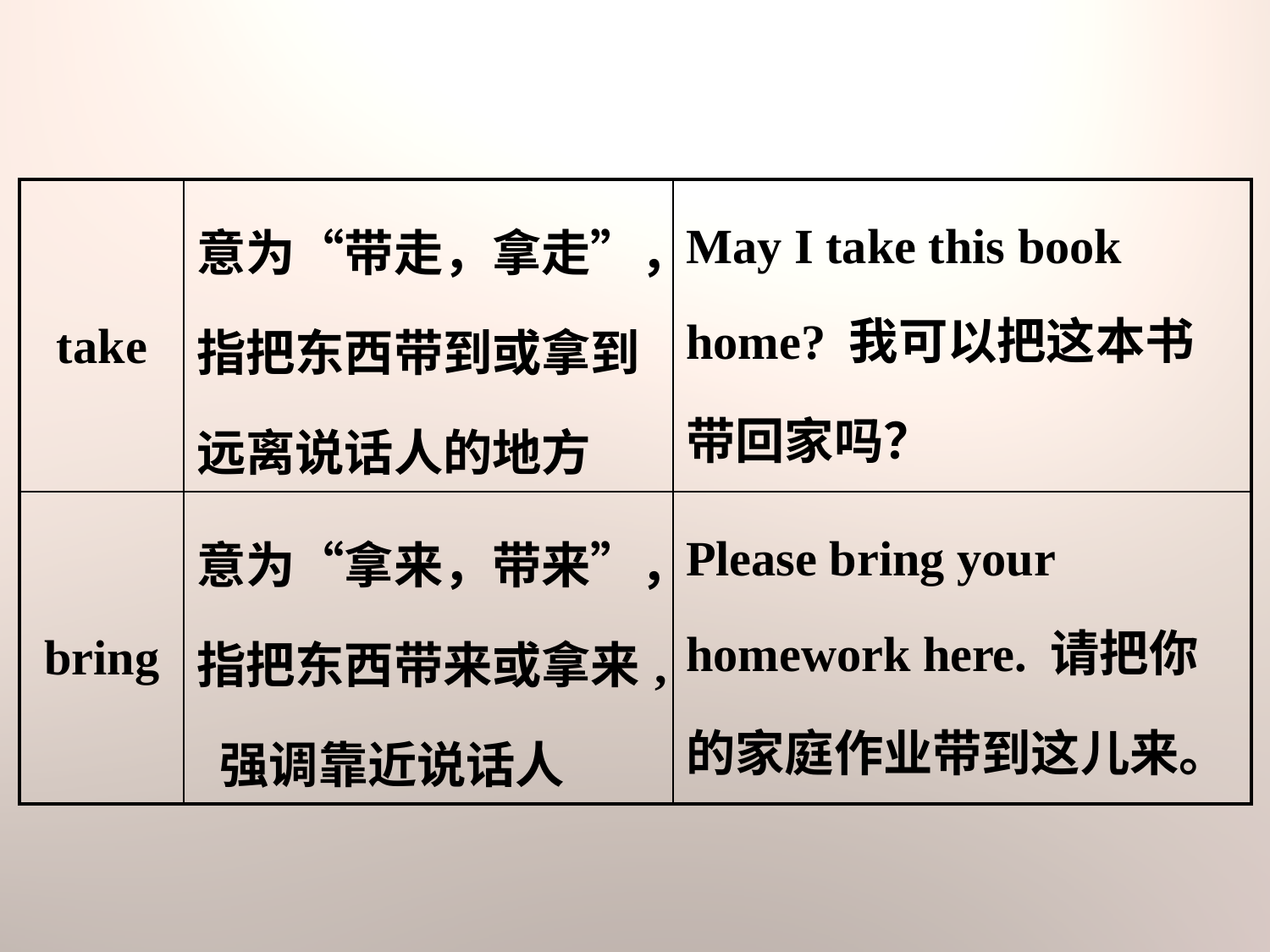

| take | 意为“带走，拿走”，指把东西带到或拿到远离说话人的地方 | May I take this book home? 我可以把这本书带回家吗？ |
| --- | --- | --- |
| bring | 意为“拿来，带来”，指把东西带来或拿来, 强调靠近说话人 | Please bring your homework here. 请把你的家庭作业带到这儿来。 |